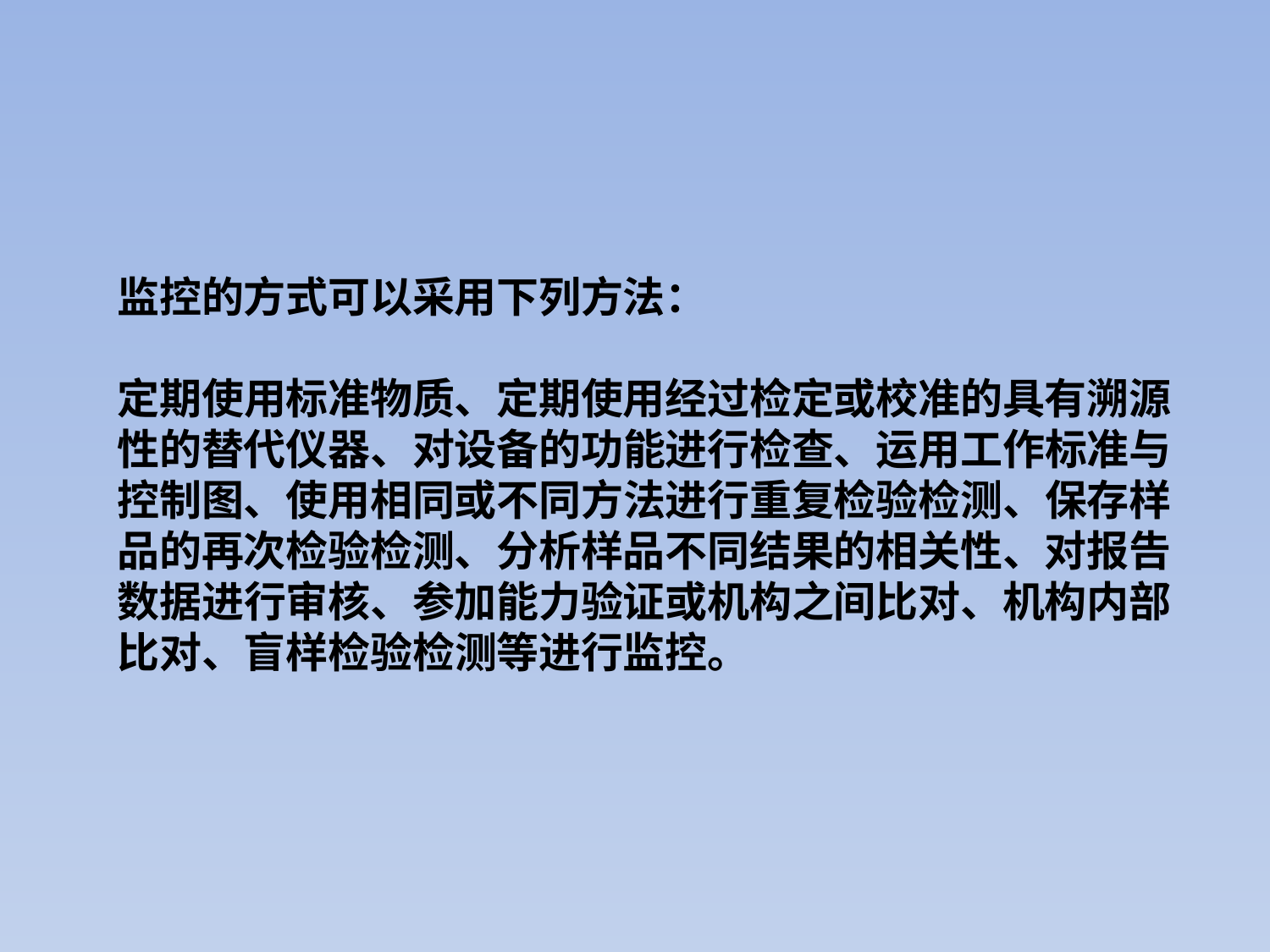

监控的方式可以采用下列方法：

定期使用标准物质、定期使用经过检定或校准的具有溯源性的替代仪器、对设备的功能进行检查、运用工作标准与控制图、使用相同或不同方法进行重复检验检测、保存样品的再次检验检测、分析样品不同结果的相关性、对报告数据进行审核、参加能力验证或机构之间比对、机构内部比对、盲样检验检测等进行监控。